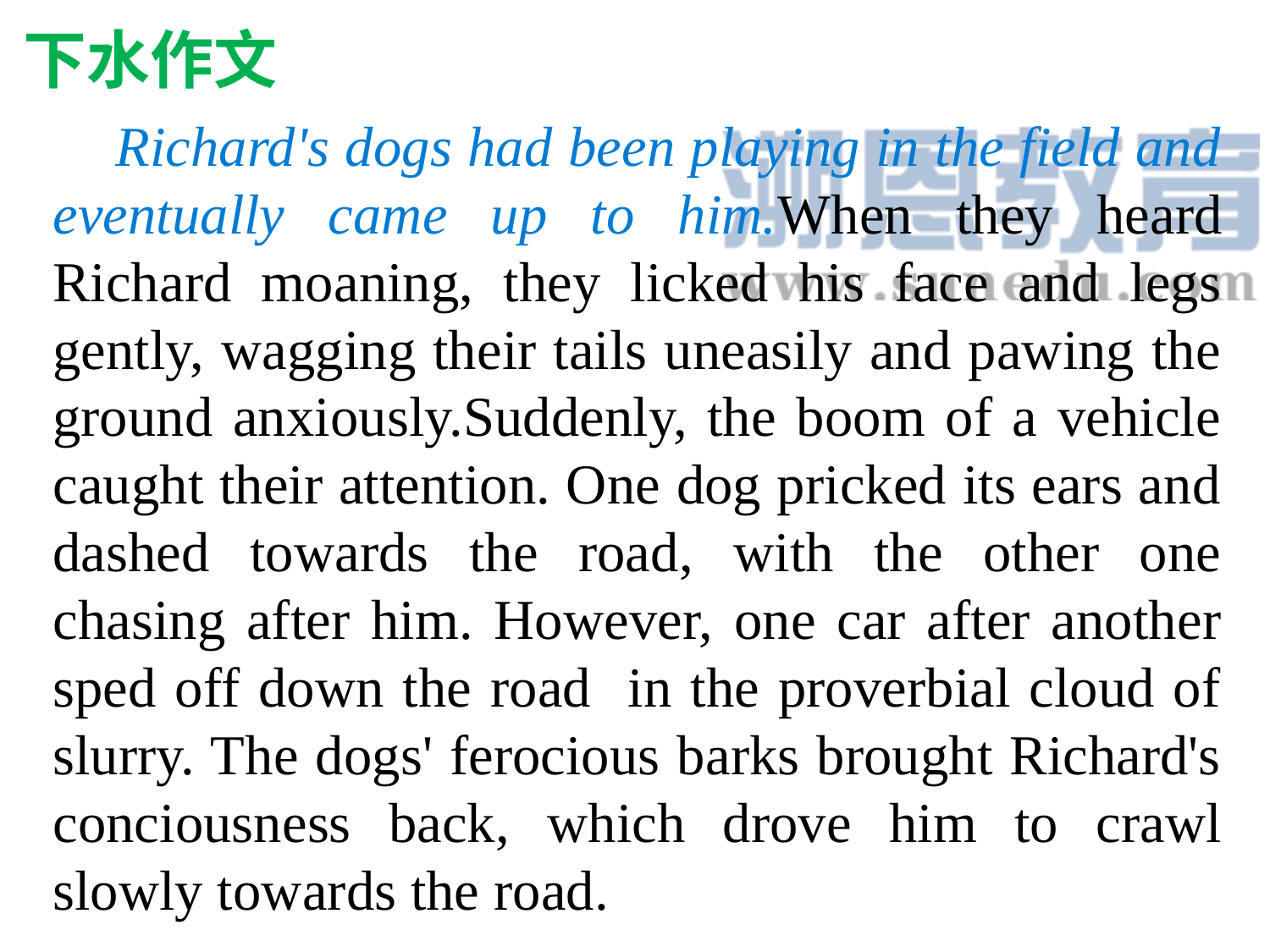

下水作文
    Richard's dogs had been playing in the field and eventually came up to him.When they heard Richard moaning, they licked his face and legs gently, wagging their tails uneasily and pawing the ground anxiously.Suddenly, the boom of a vehicle caught their attention. One dog pricked its ears and dashed towards the road, with the other one chasing after him. However, one car after another sped off down the road  in the proverbial cloud of slurry. The dogs' ferocious barks brought Richard's conciousness back, which drove him to crawl slowly towards the road.